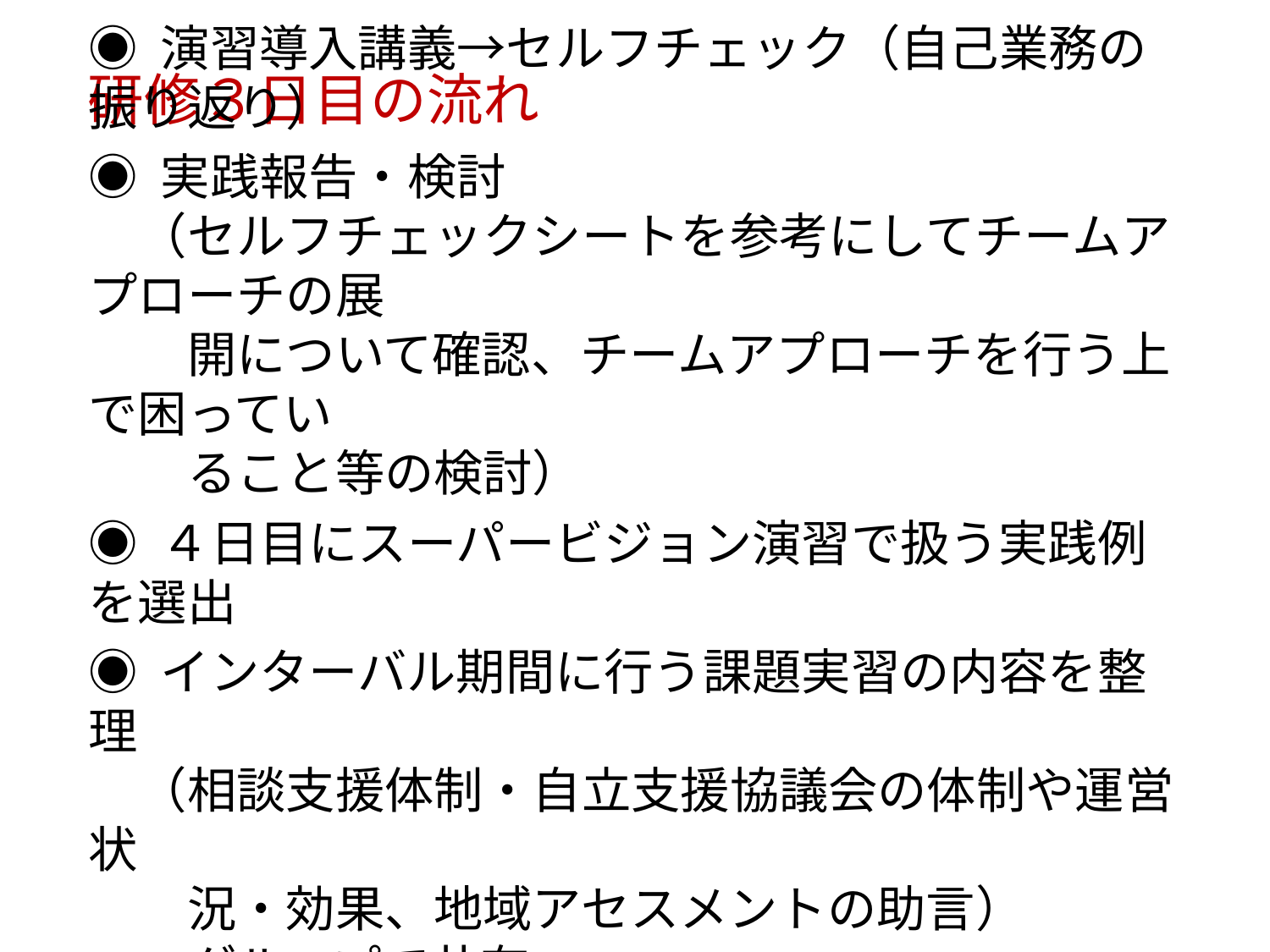

研修３日目の流れ
◉ 演習導入講義→セルフチェック（自己業務の振り返り）

◉ 実践報告・検討
　（セルフチェックシートを参考にしてチームアプローチの展
　　開について確認、チームアプローチを行う上で困ってい
　　ること等の検討）

◉ ４日目にスーパービジョン演習で扱う実践例を選出

◉ インターバル期間に行う課題実習の内容を整理
　（相談支援体制・自立支援協議会の体制や運営状
　　況・効果、地域アセスメントの助言）
　→グループで共有